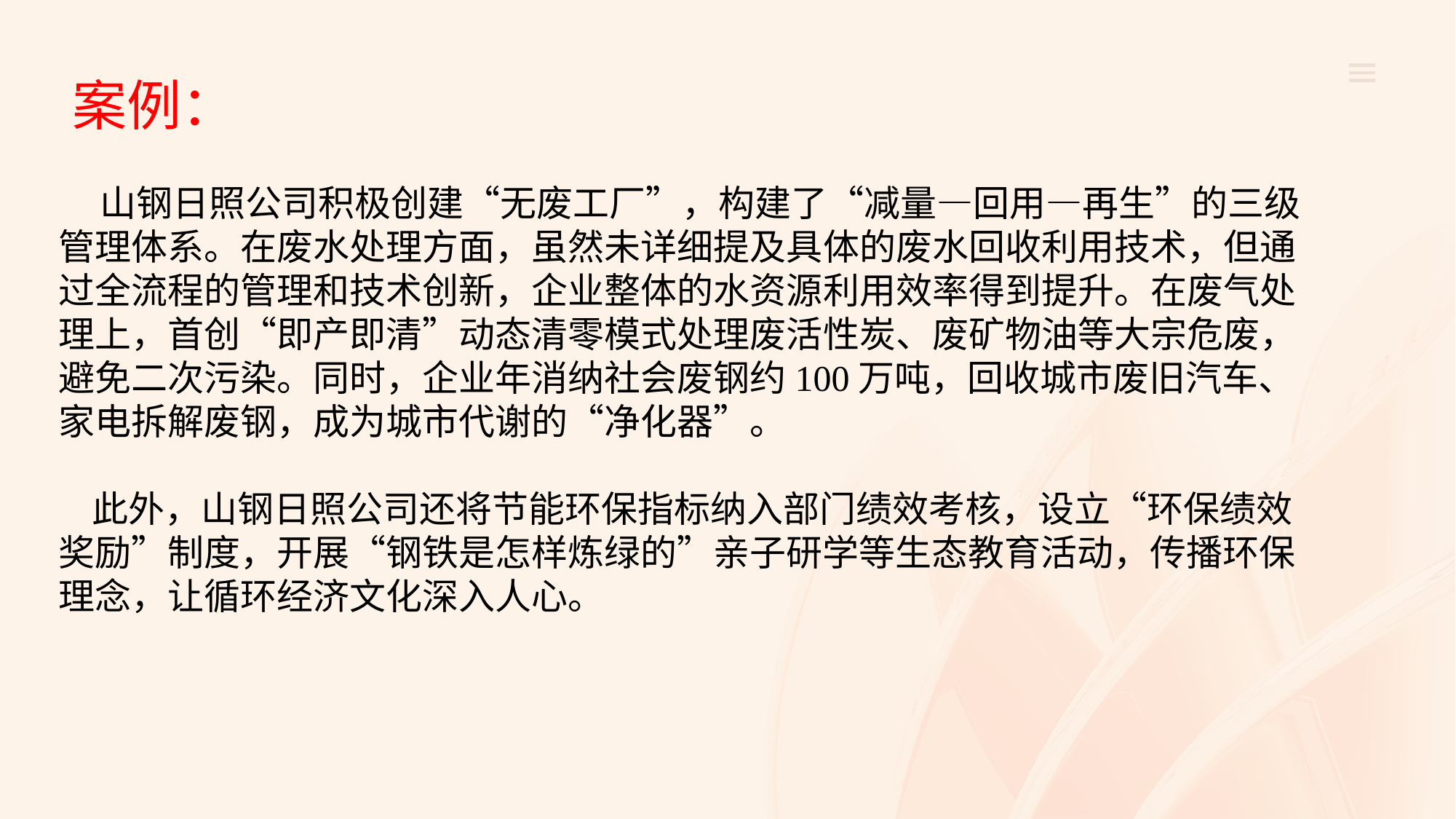

案例：
    山钢日照公司积极创建“无废工厂”，构建了“减量—回用—再生”的三级管理体系。在废水处理方面，虽然未详细提及具体的废水回收利用技术，但通过全流程的管理和技术创新，企业整体的水资源利用效率得到提升。在废气处理上，首创“即产即清”动态清零模式处理废活性炭、废矿物油等大宗危废，避免二次污染。同时，企业年消纳社会废钢约100万吨，回收城市废旧汽车、家电拆解废钢，成为城市代谢的“净化器”。

   此外，山钢日照公司还将节能环保指标纳入部门绩效考核，设立“环保绩效奖励”制度，开展“钢铁是怎样炼绿的”亲子研学等生态教育活动，传播环保理念，让循环经济文化深入人心。